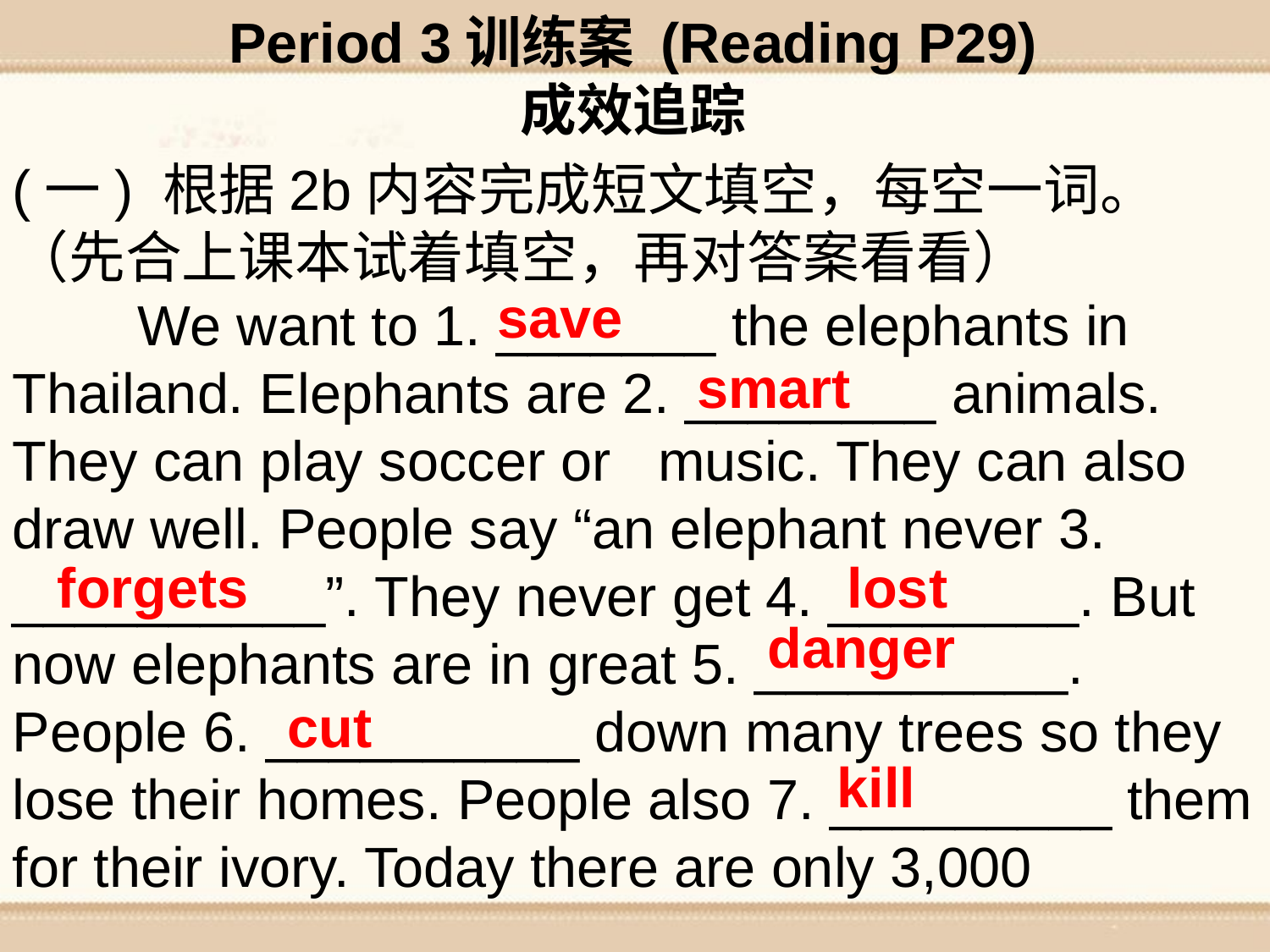

Period 3训练案 (Reading P29)
成效追踪
(一) 根据2b内容完成短文填空，每空一词。（先合上课本试着填空，再对答案看看）
        We want to 1. _______ the elephants in Thailand. Elephants are 2. ________ animals. They can play soccer or   music. They can also draw well. People say “an elephant never 3. __________”. They never get 4. ________. But now elephants are in great 5. __________. People 6. __________ down many trees so they lose their homes. People also 7. _________ them for their ivory. Today there are only 3,000
save
smart
forgets
lost
danger
cut
kill